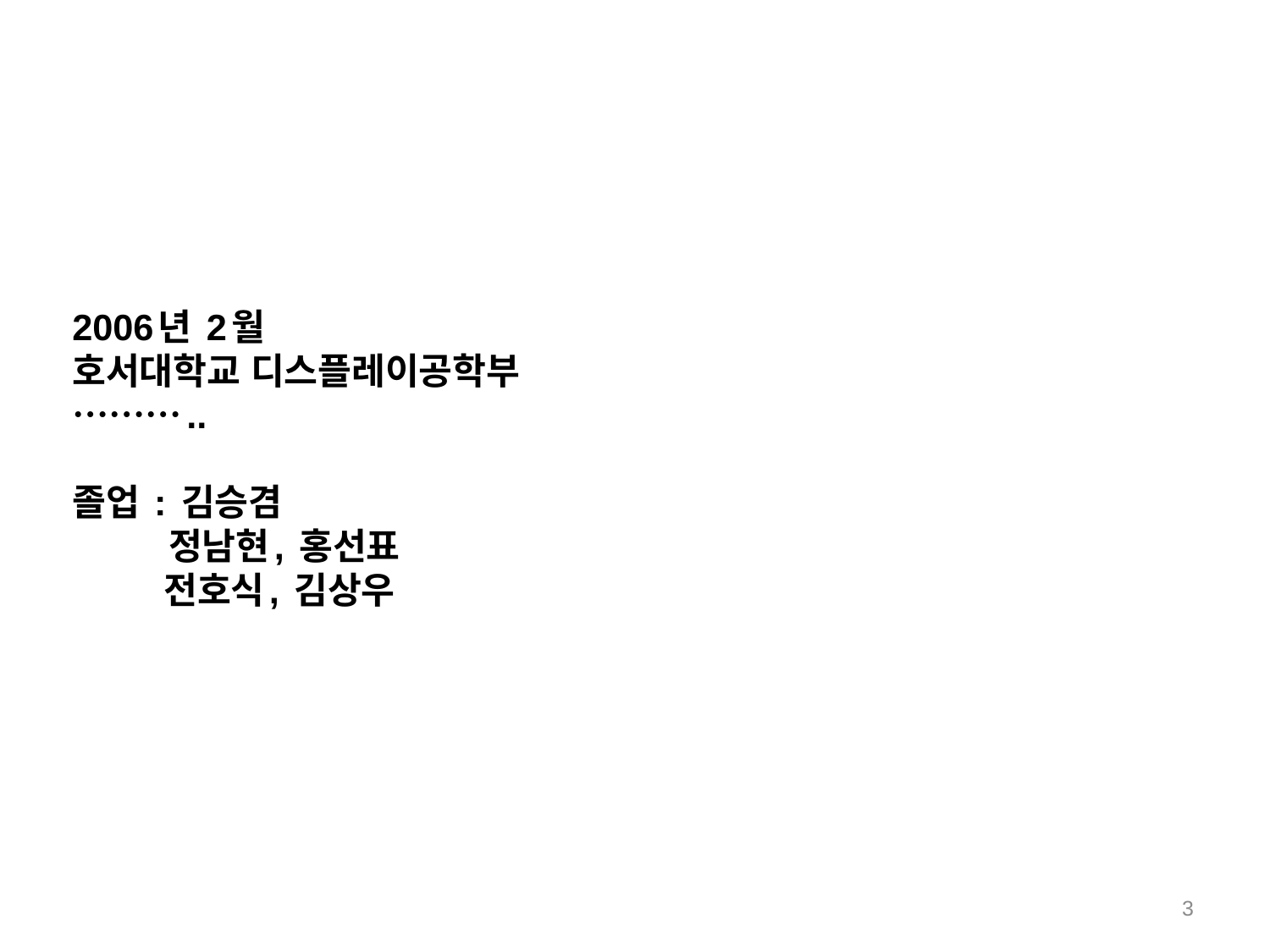

# 2006년 2월 호서대학교 디스플레이공학부 ……….. 졸업 : 김승겸 정남현, 홍선표 전호식, 김상우
3